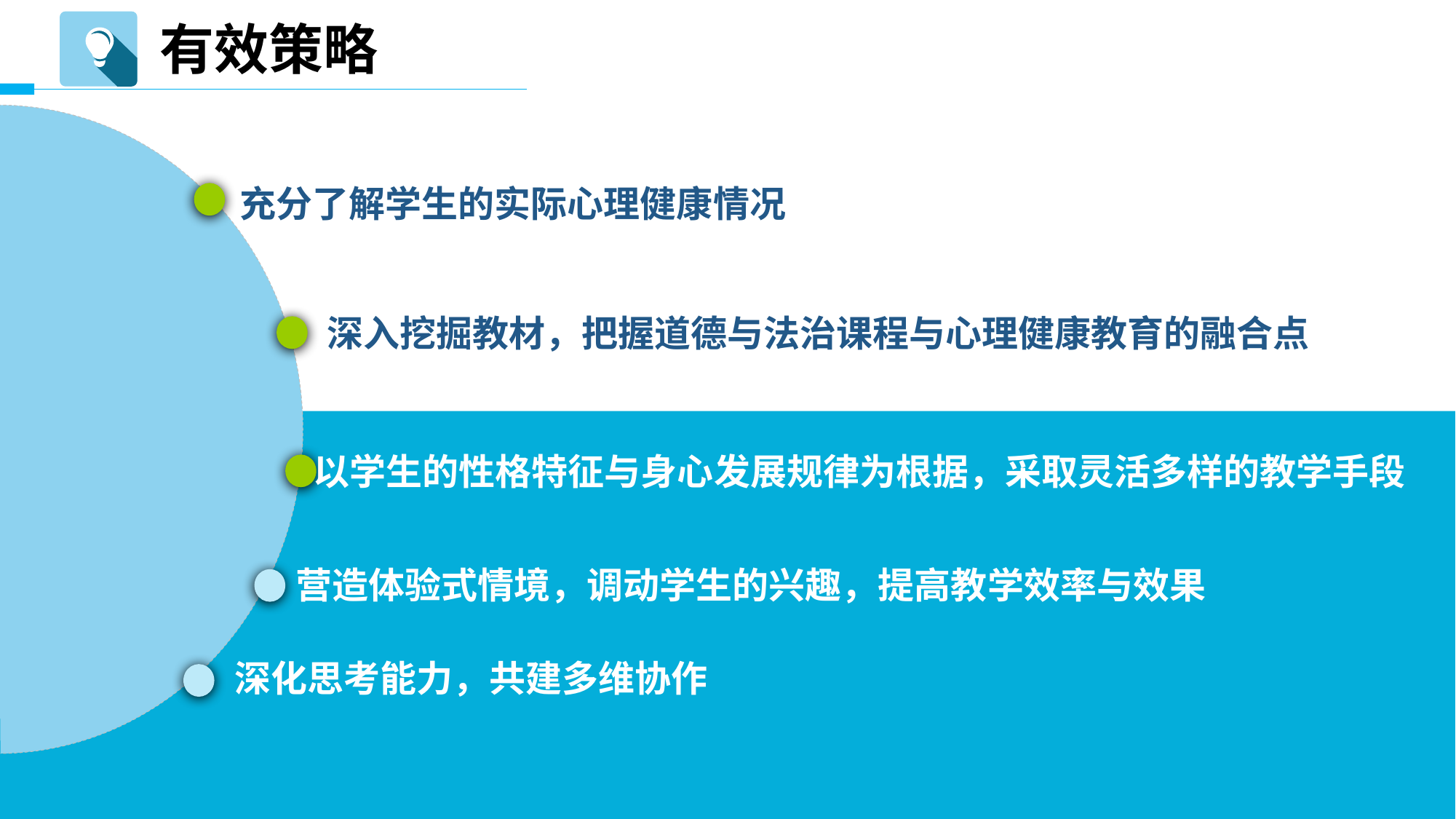

有效策略

充分了解学生的实际心理健康情况

深入挖掘教材，把握道德与法治课程与心理健康教育的融合点

以学生的性格特征与身心发展规律为根据，采取灵活多样的教学手段

营造体验式情境，调动学生的兴趣，提高教学效率与效果

深化思考能力，共建多维协作